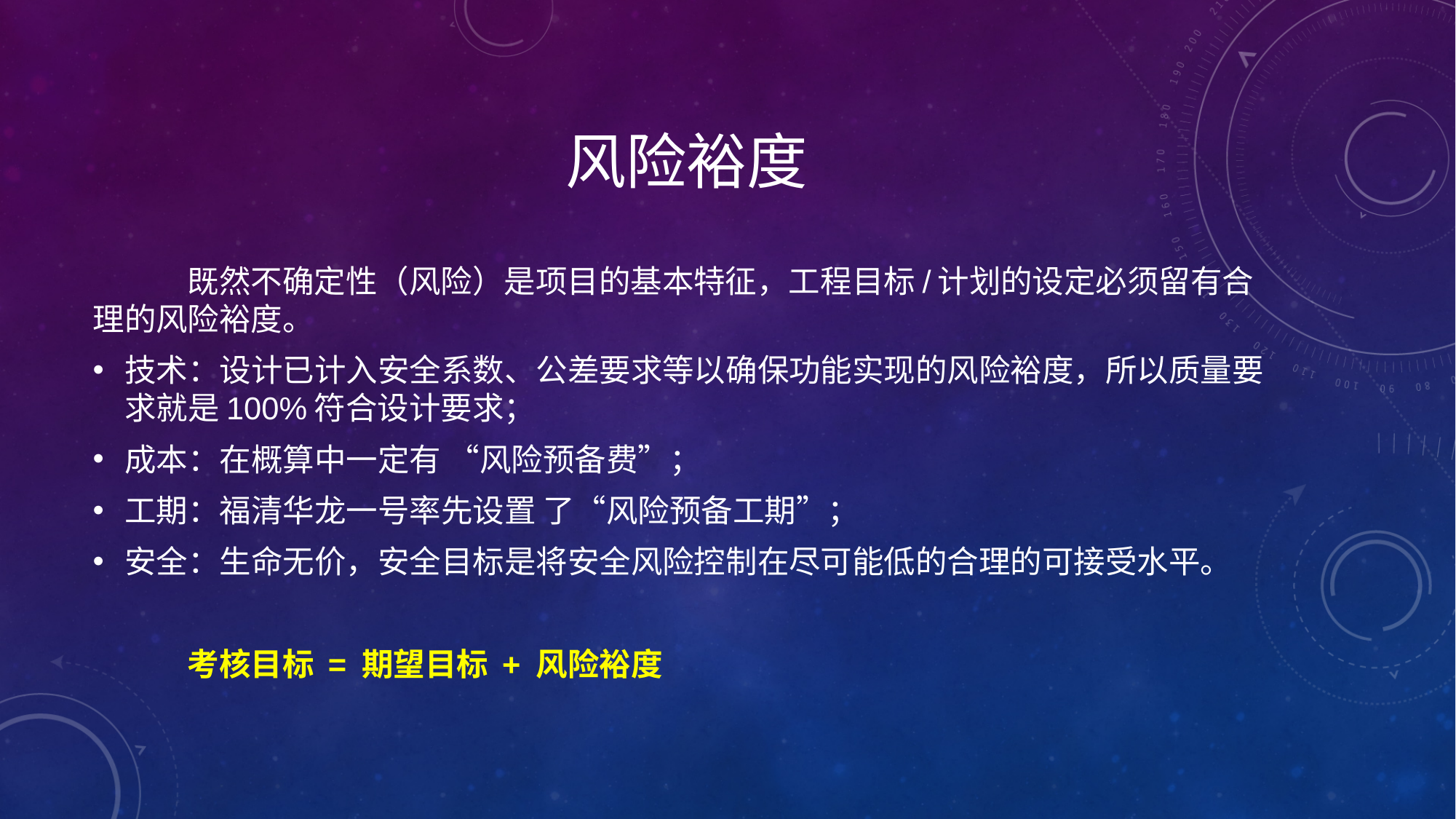

# 风险裕度
	既然不确定性（风险）是项目的基本特征，工程目标/计划的设定必须留有合理的风险裕度。
技术：设计已计入安全系数、公差要求等以确保功能实现的风险裕度，所以质量要求就是100%符合设计要求；
成本：在概算中一定有 “风险预备费”；
工期：福清华龙一号率先设置 了“风险预备工期”；
安全：生命无价，安全目标是将安全风险控制在尽可能低的合理的可接受水平。

	考核目标 = 期望目标 + 风险裕度